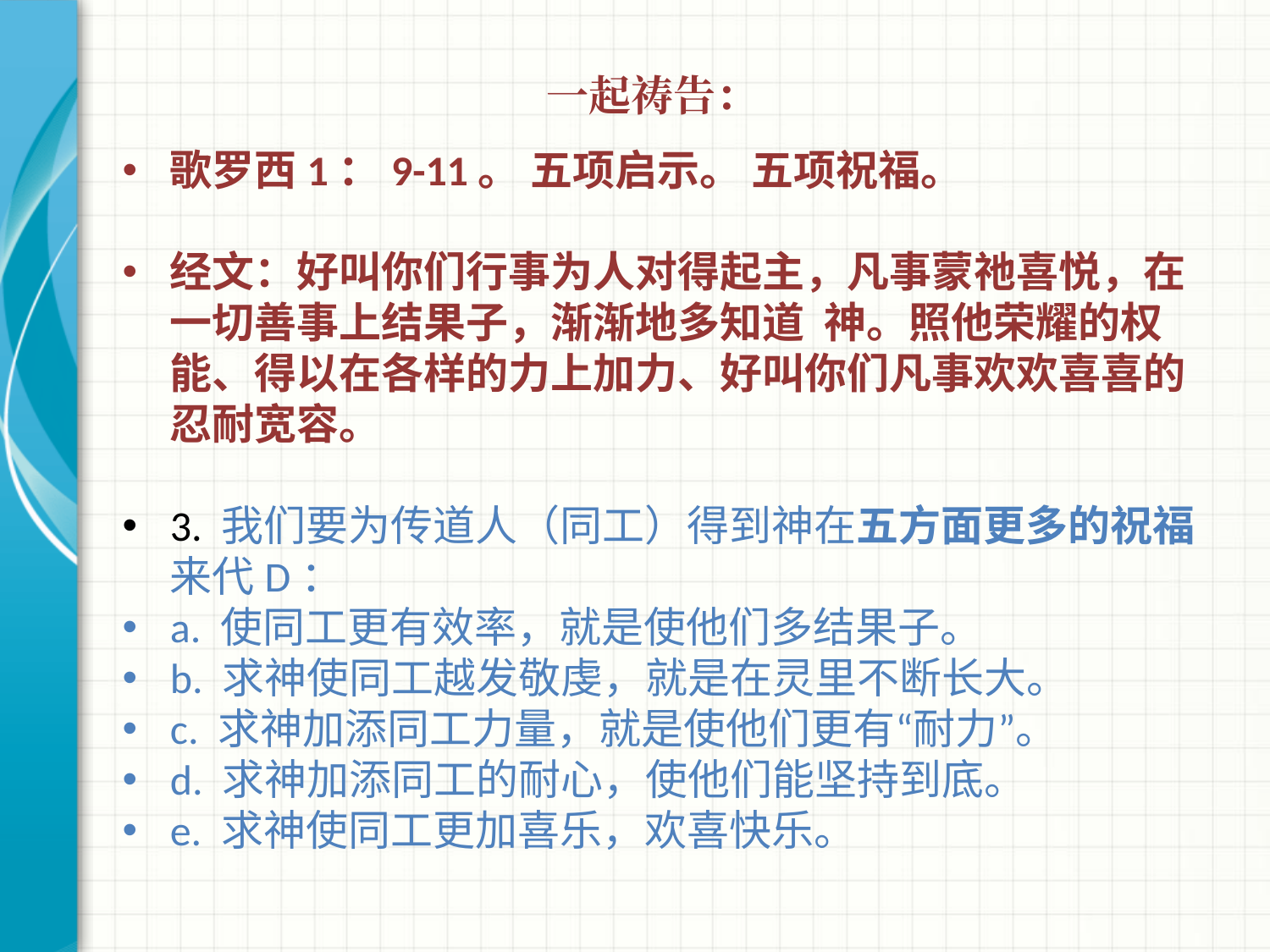

# 一起祷告：
歌罗西1：9-11。 五项启示。 五项祝福。

经文：好叫你们行事为人对得起主，凡事蒙祂喜悦，在一切善事上结果子，渐渐地多知道  神。照他荣耀的权能、得以在各样的力上加力、好叫你们凡事欢欢喜喜的忍耐宽容。

3. 我们要为传道人（同工）得到神在五方面更多的祝福来代D：
a. 使同工更有效率，就是使他们多结果子。
b. 求神使同工越发敬虔，就是在灵里不断长大。
c. 求神加添同工力量，就是使他们更有“耐力”。
d. 求神加添同工的耐心，使他们能坚持到底。
e. 求神使同工更加喜乐，欢喜快乐。